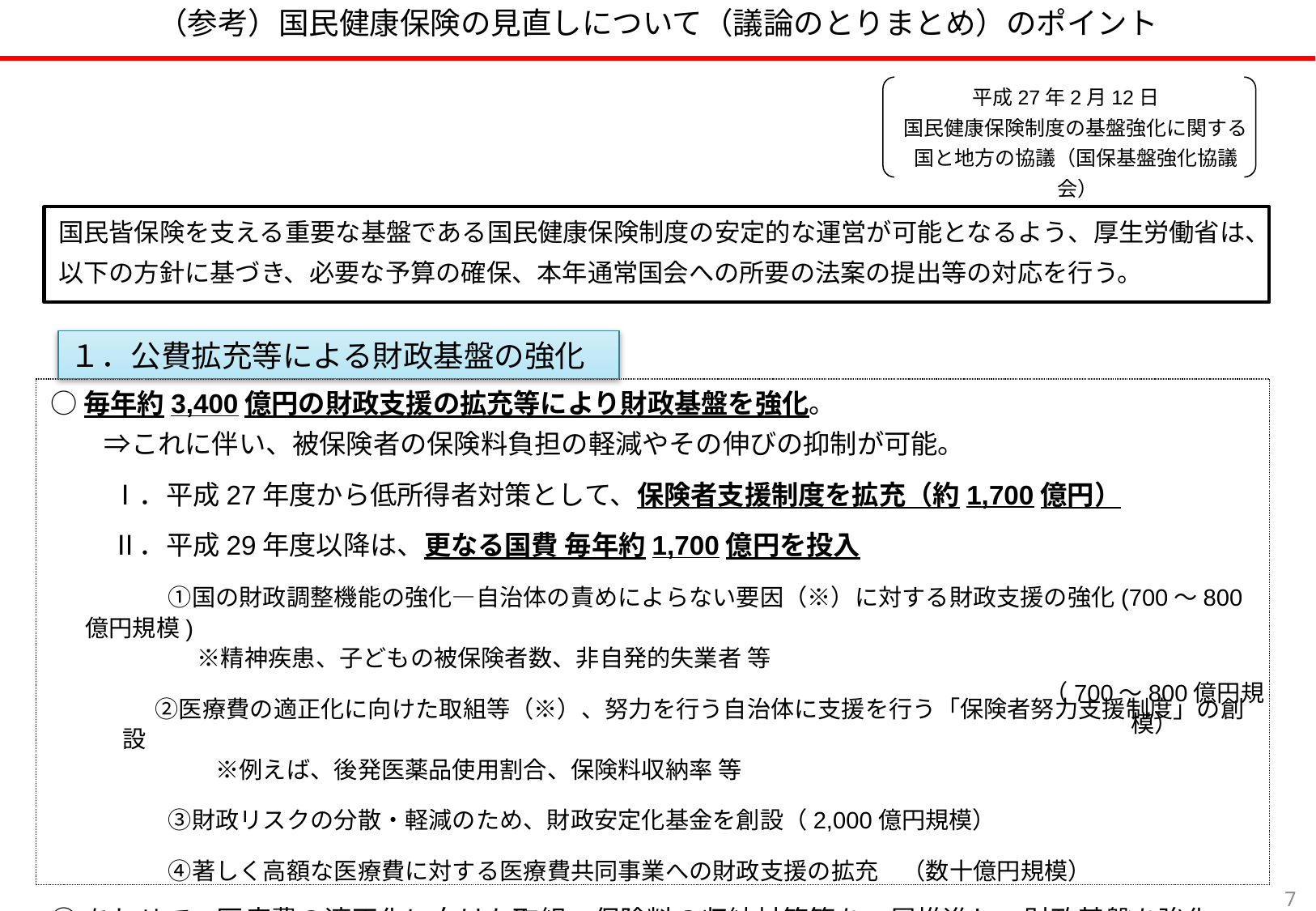

（参考）国民健康保険の見直しについて（議論のとりまとめ）のポイント
平成27年2月12日
　国民健康保険制度の基盤強化に関する
　国と地方の協議（国保基盤強化協議会）

国民皆保険を支える重要な基盤である国民健康保険制度の安定的な運営が可能となるよう、厚生労働省は、
以下の方針に基づき、必要な予算の確保、本年通常国会への所要の法案の提出等の対応を行う。
１．公費拡充等による財政基盤の強化
○毎年約3,400億円の財政支援の拡充等により財政基盤を強化。
　　⇒これに伴い、被保険者の保険料負担の軽減やその伸びの抑制が可能。
	　Ⅰ．平成27年度から低所得者対策として、保険者支援制度を拡充（約1,700億円）
	　Ⅱ．平成29年度以降は、更なる国費 毎年約1,700億円を投入
　　　　①国の財政調整機能の強化―自治体の責めによらない要因（※）に対する財政支援の強化(700～800億円規模)
　　　　　 ※精神疾患、子どもの被保険者数、非自発的失業者 等
　 　　 ②医療費の適正化に向けた取組等（※）、努力を行う自治体に支援を行う「保険者努力支援制度」の創設
　　　　　　※例えば、後発医薬品使用割合、保険料収納率 等
　　　　③財政リスクの分散・軽減のため、財政安定化基金を創設（2,000億円規模）
　　　　④著しく高額な医療費に対する医療費共同事業への財政支援の拡充　（数十億円規模）
○あわせて、医療費の適正化に向けた取組、保険料の収納対策等を一層推進し、財政基盤を強化。
（700～800億円規模）
7